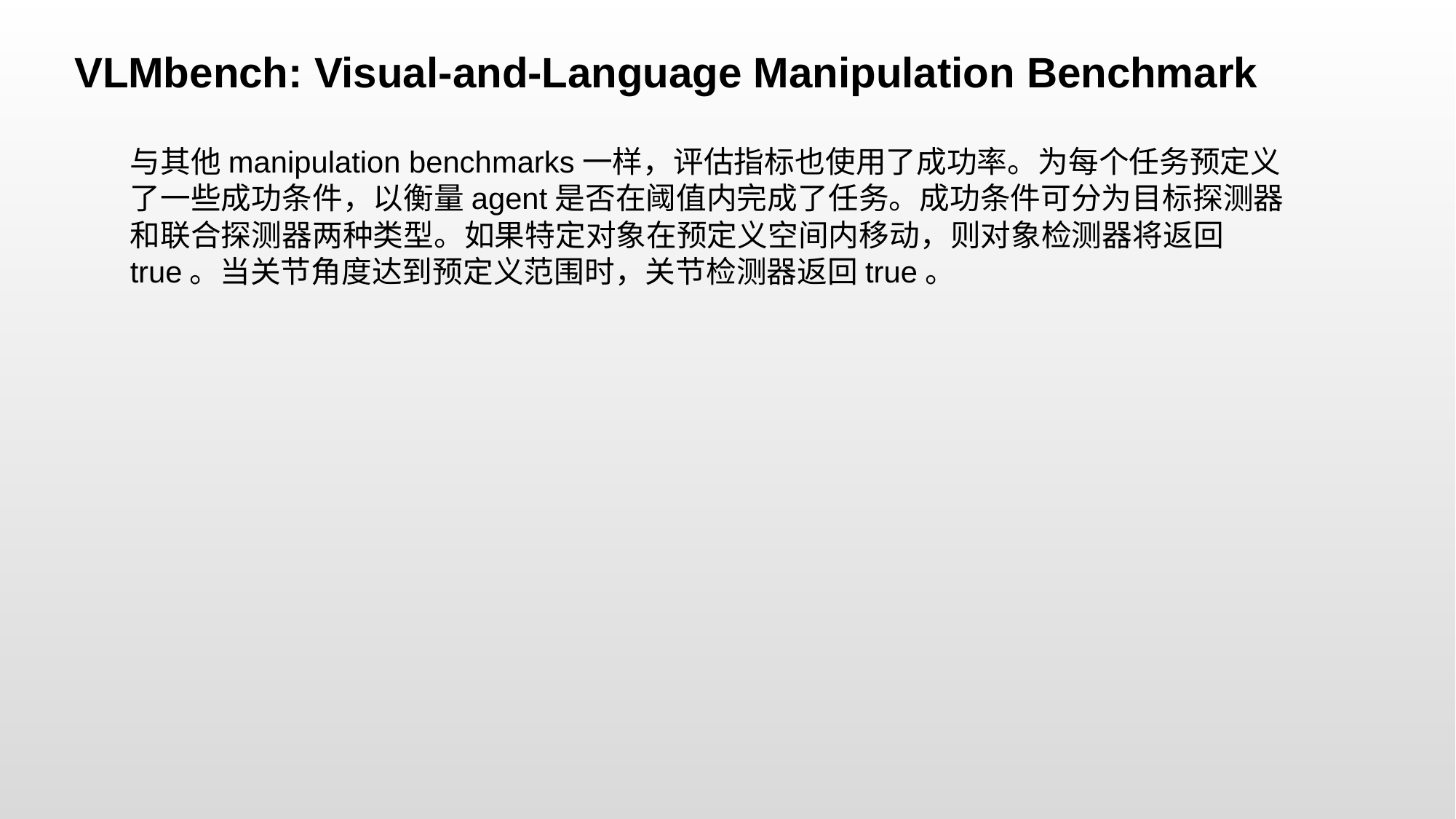

VLMbench: Visual-and-Language Manipulation Benchmark
与其他manipulation benchmarks一样，评估指标也使用了成功率。为每个任务预定义了一些成功条件，以衡量agent是否在阈值内完成了任务。成功条件可分为目标探测器和联合探测器两种类型。如果特定对象在预定义空间内移动，则对象检测器将返回true。当关节角度达到预定义范围时，关节检测器返回true。
17